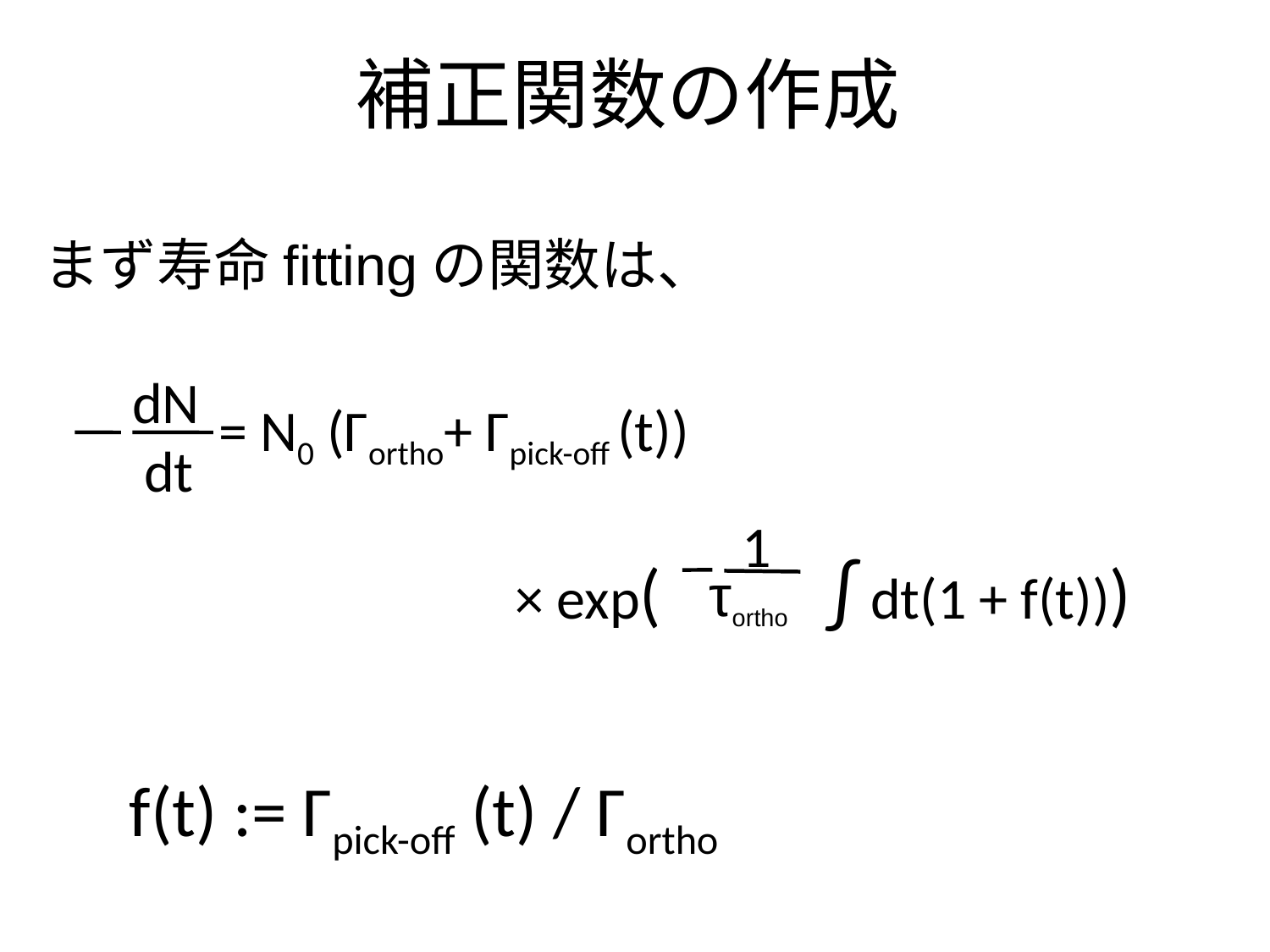

補正関数の作成
まず寿命fittingの関数は、
dN
dt

1
τortho

    = N0 (Γortho+ Γpick-off (t))

                           × exp(             ∫ dt(1 + f(t)))
f(t) := Γpick-off (t) / Γortho